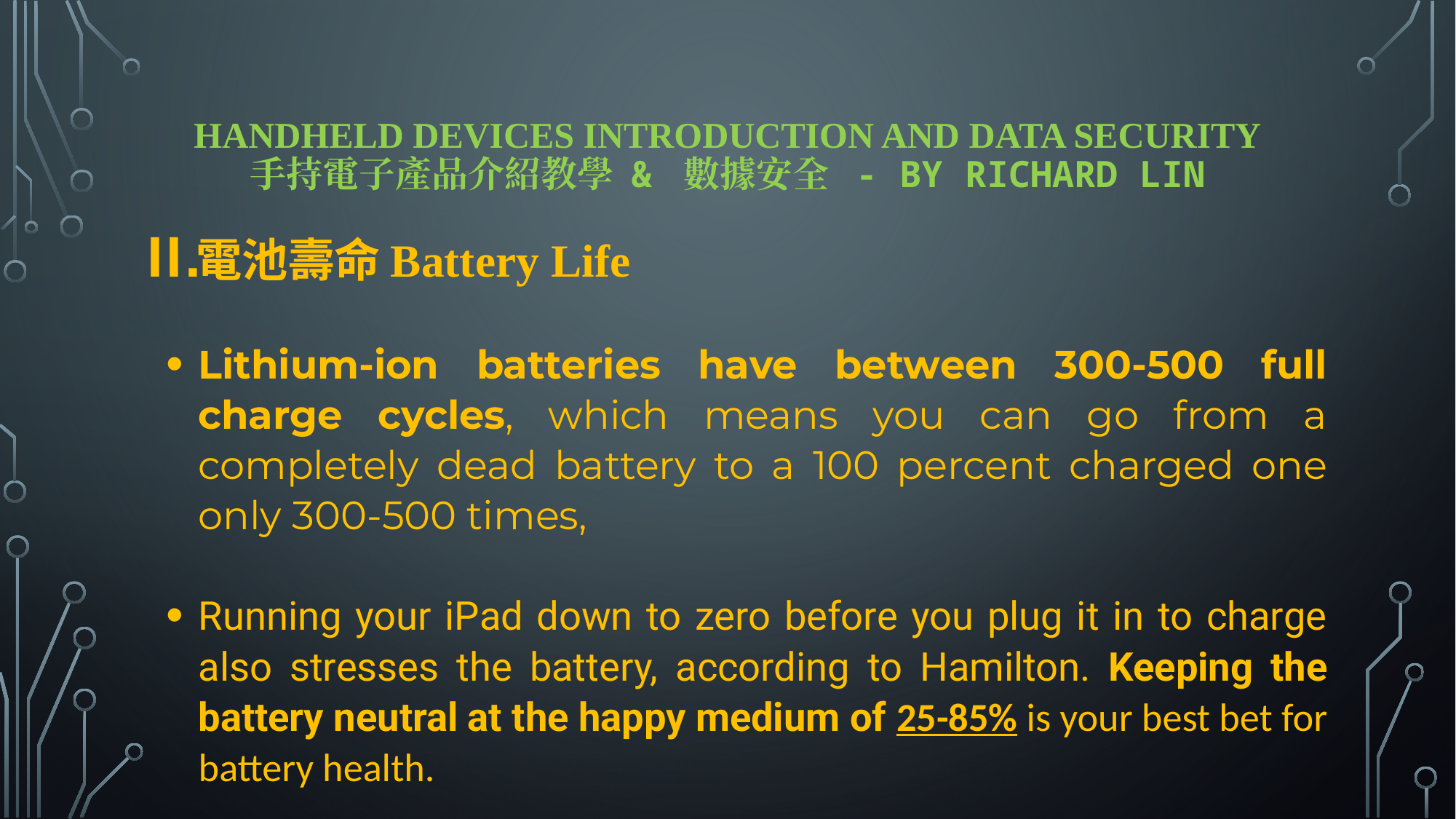

# Handheld Devices Introduction and Data Security 手持電子產品介紹教學 & 數據安全  - By Richard Lin
電池壽命Battery Life

Lithium-ion batteries have between 300-500 full charge cycles, which means you can go from a completely dead battery to a 100 percent charged one only 300-500 times,

Running your iPad down to zero before you plug it in to charge also stresses the battery, according to Hamilton. Keeping the battery neutral at the happy medium of 25-85% is your best bet for battery health.